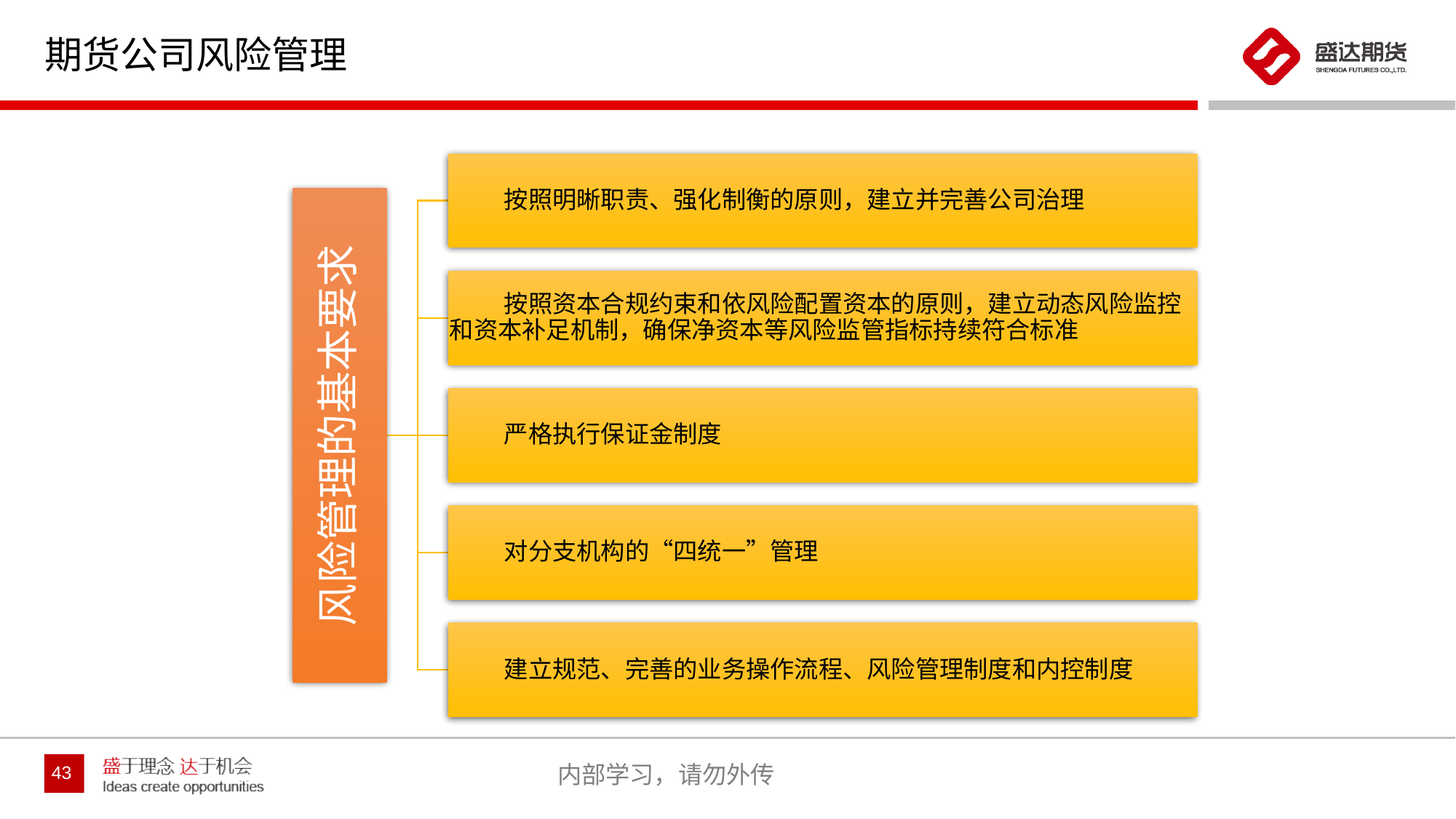

# 期货公司风险管理

风险管理的基本要求
按照明晰职责、强化制衡的原则，建立并完善公司治理
按照资本合规约束和依风险配置资本的原则，建立动态风险监控和资本补足机制，确保净资本等风险监管指标持续符合标准
严格执行保证金制度
对分支机构的“四统一”管理
建立规范、完善的业务操作流程、风险管理制度和内控制度